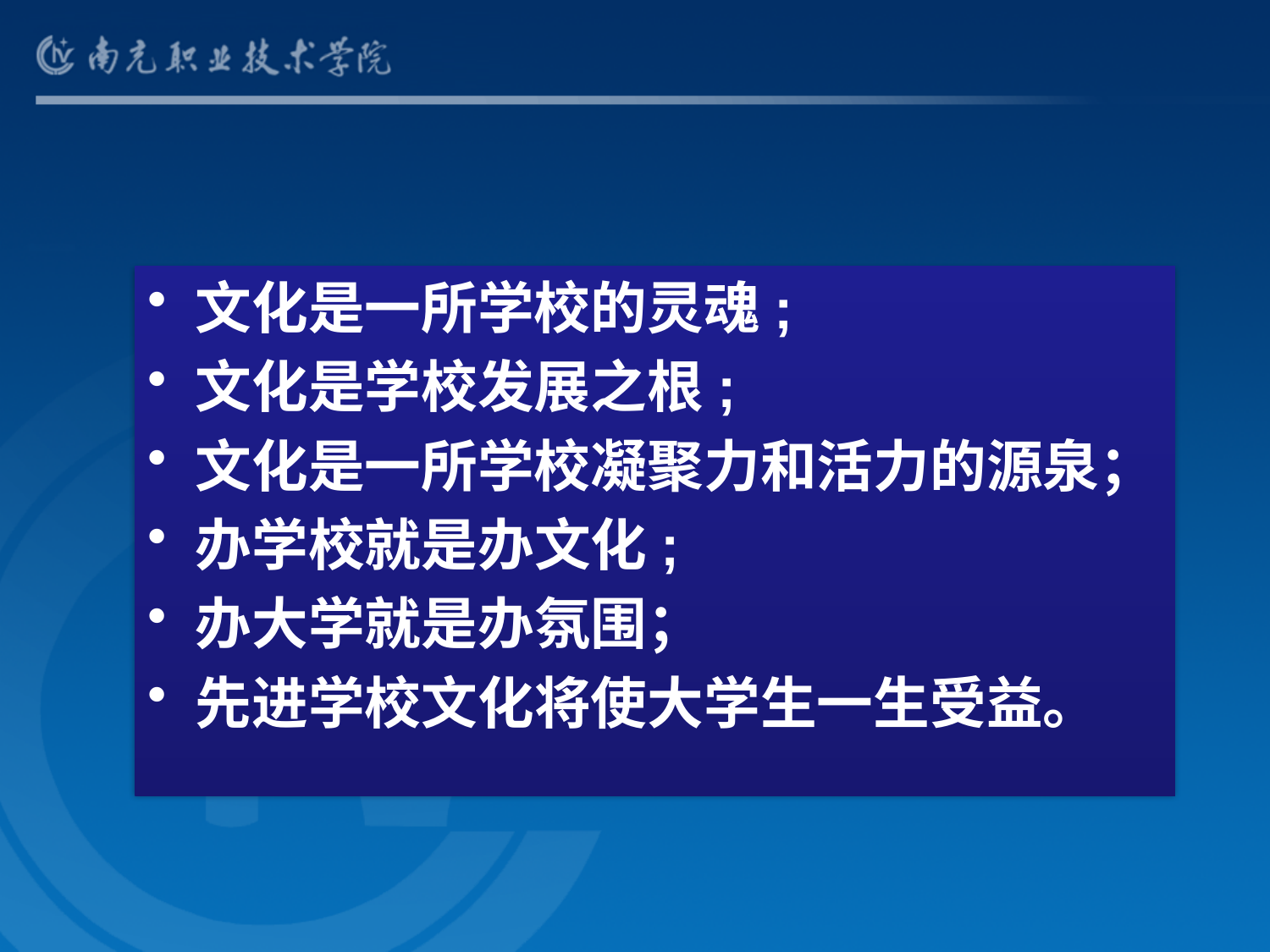

#
文化是一所学校的灵魂;
文化是学校发展之根;
文化是一所学校凝聚力和活力的源泉；
办学校就是办文化;
办大学就是办氛围；
先进学校文化将使大学生一生受益。